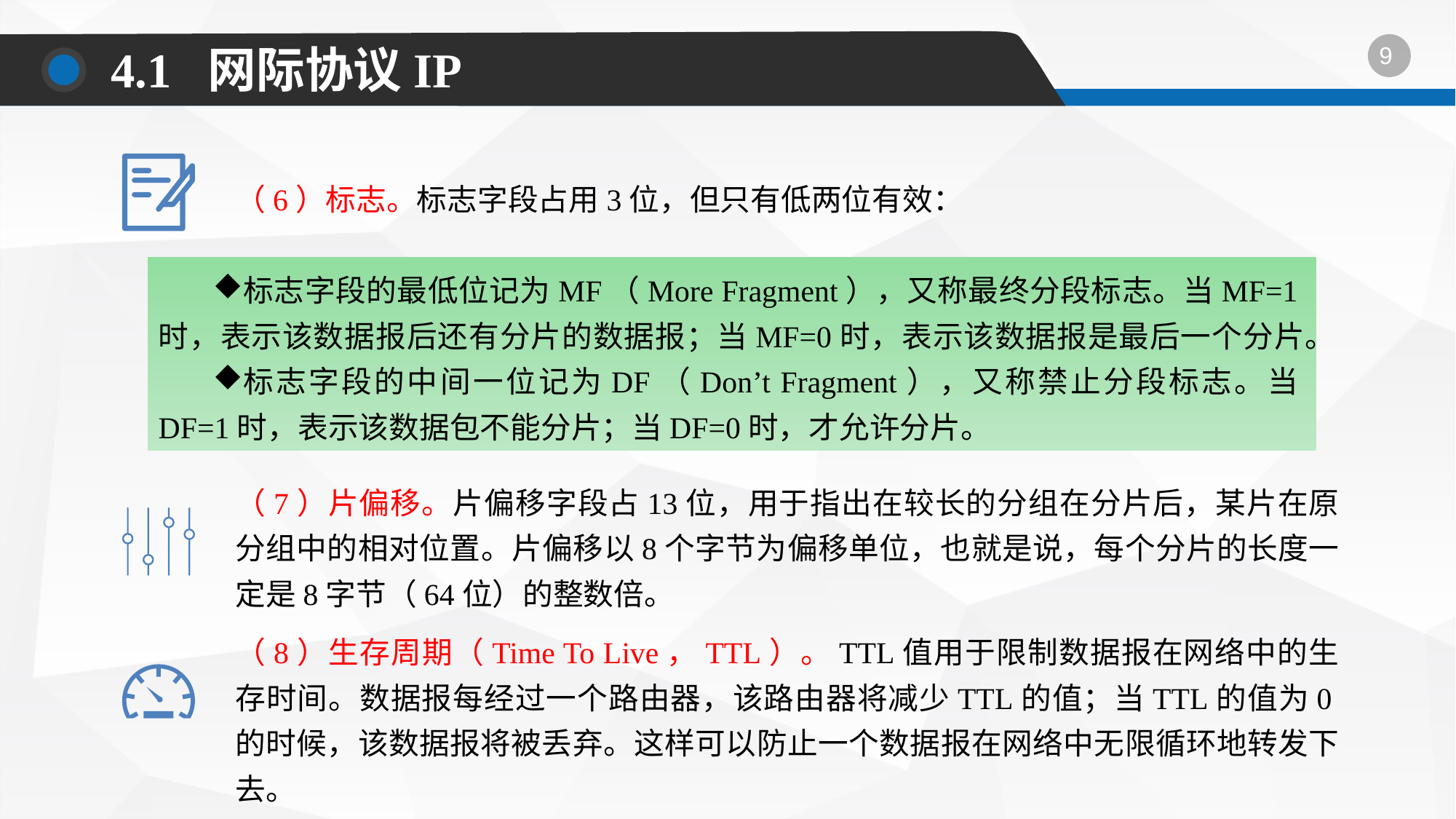

4.1  网际协议IP

（6）标志。标志字段占用3位，但只有低两位有效：
标志字段的最低位记为MF（More Fragment），又称最终分段标志。当MF=1时，表示该数据报后还有分片的数据报；当MF=0时，表示该数据报是最后一个分片。
标志字段的中间一位记为DF（Don’t Fragment），又称禁止分段标志。当DF=1时，表示该数据包不能分片；当DF=0时，才允许分片。
（7）片偏移。片偏移字段占13位，用于指出在较长的分组在分片后，某片在原分组中的相对位置。片偏移以8个字节为偏移单位，也就是说，每个分片的长度一定是8字节（64位）的整数倍。

（8）生存周期（Time To Live，TTL）。TTL值用于限制数据报在网络中的生存时间。数据报每经过一个路由器，该路由器将减少TTL的值；当TTL的值为0的时候，该数据报将被丢弃。这样可以防止一个数据报在网络中无限循环地转发下去。